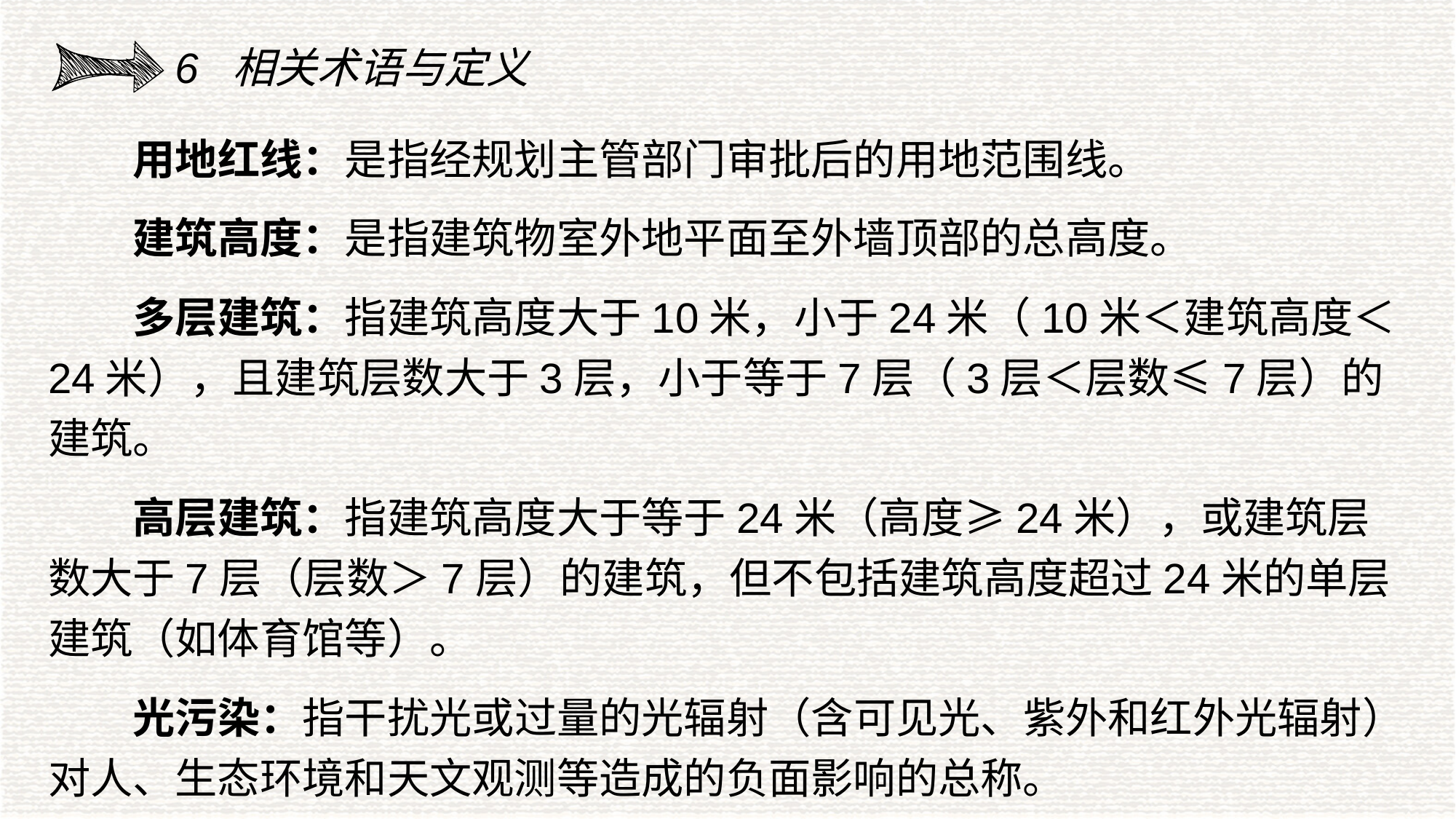

6  相关术语与定义

用地红线：是指经规划主管部门审批后的用地范围线。
建筑高度：是指建筑物室外地平面至外墙顶部的总高度。
多层建筑：指建筑高度大于10米，小于24米（10米＜建筑高度＜24米），且建筑层数大于3层，小于等于7层（3层＜层数≤7层）的建筑。
高层建筑：指建筑高度大于等于24米（高度≥24米），或建筑层数大于7层（层数＞7层）的建筑，但不包括建筑高度超过24米的单层建筑（如体育馆等）。
光污染：指干扰光或过量的光辐射（含可见光、紫外和红外光辐射）对人、生态环境和天文观测等造成的负面影响的总称。